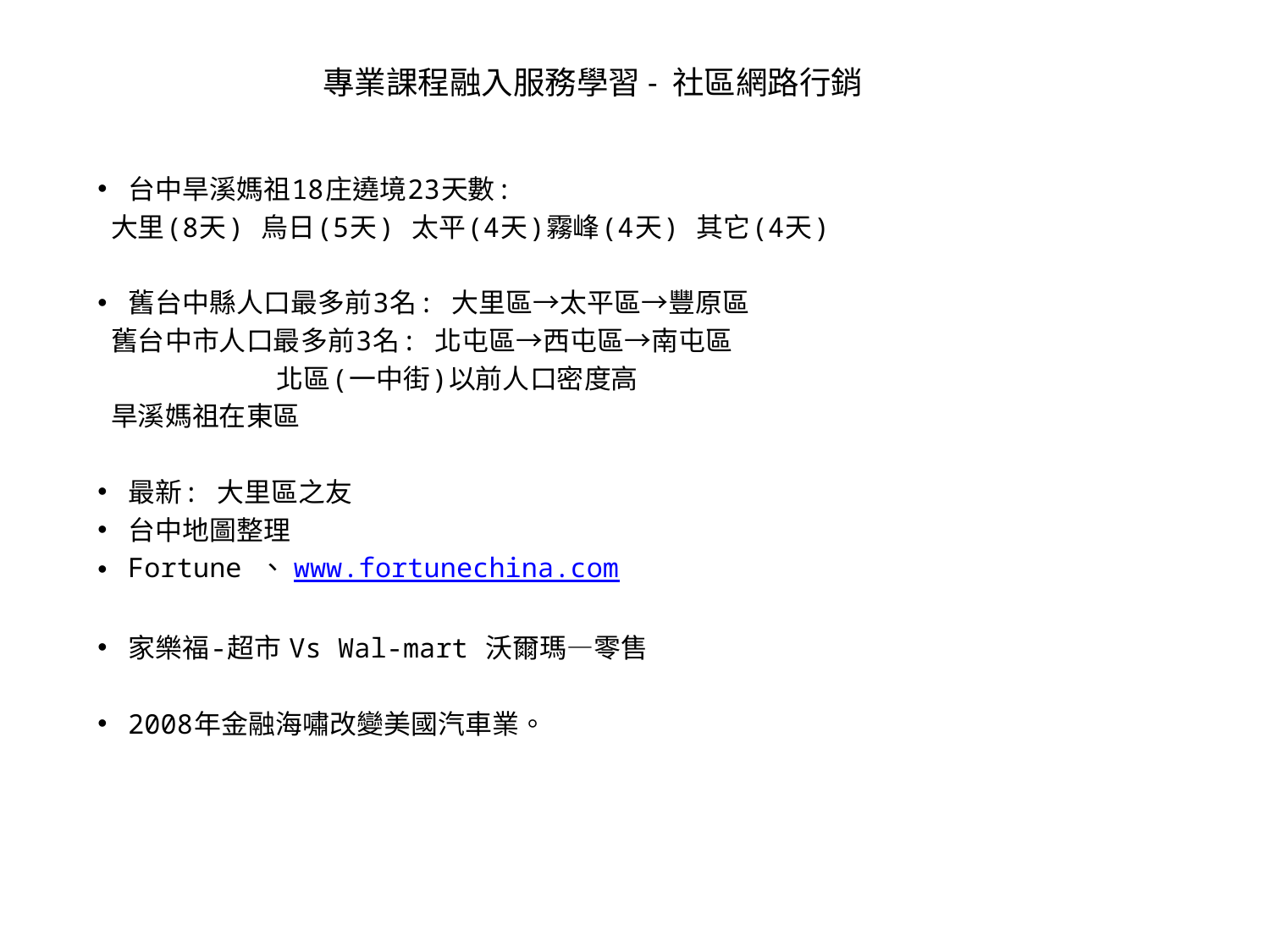

專業課程融入服務學習- 社區網路行銷
台中旱溪媽祖18庄遶境23天數:
  大里(8天) 烏日(5天) 太平(4天)霧峰(4天) 其它(4天)

舊台中縣人口最多前3名: 大里區→太平區→豐原區
  舊台中市人口最多前3名: 北屯區→西屯區→南屯區
                             北區(一中街)以前人口密度高
  旱溪媽祖在東區

最新: 大里區之友
台中地圖整理
Fortune 、 www.fortunechina.com

家樂福-超市 Vs Wal-mart 沃爾瑪—零售

2008年金融海嘯改變美國汽車業。